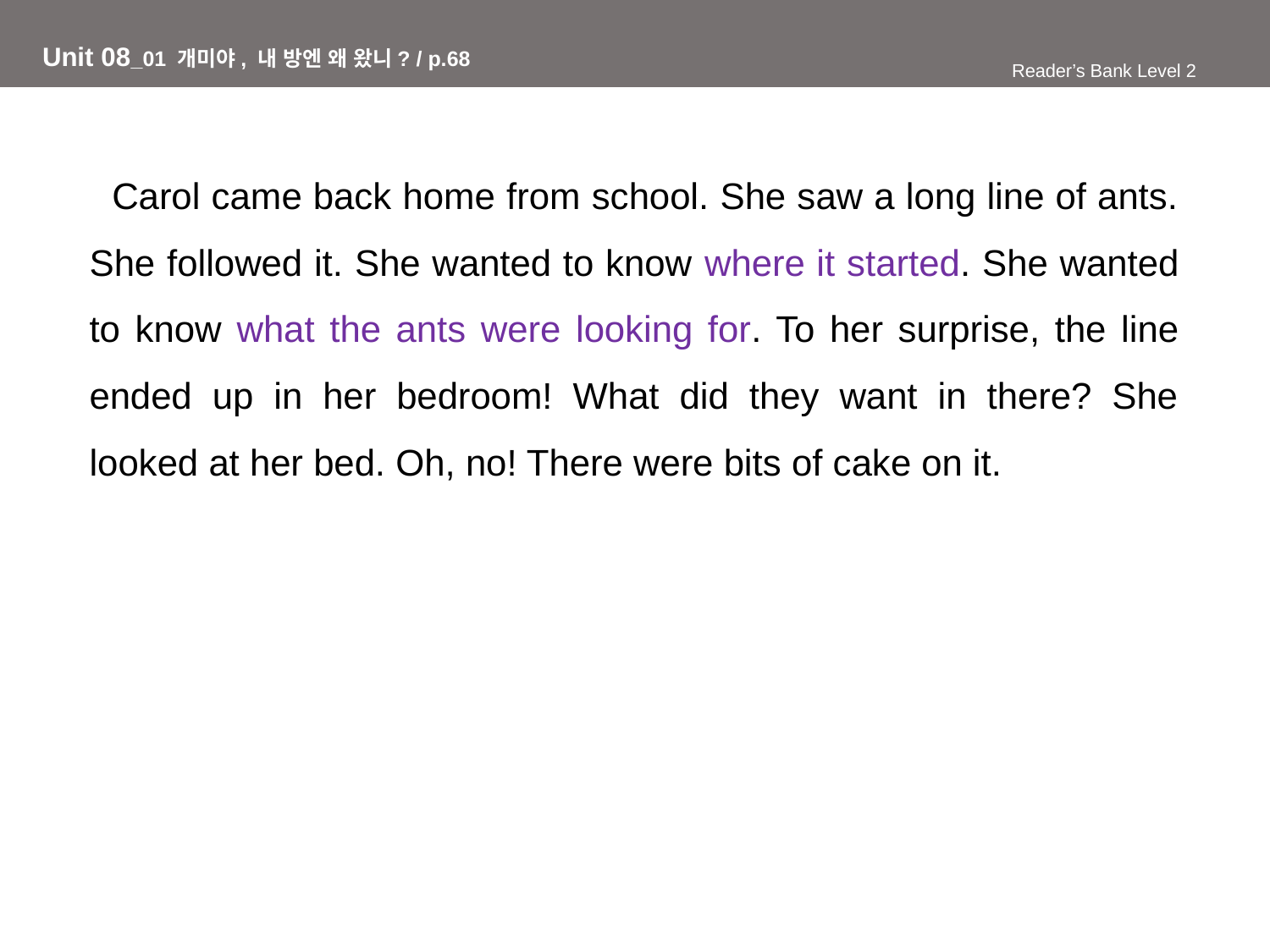

# Unit 08_01 개미야, 내 방엔 왜 왔니? / p.68
Reader’s Bank Level 2

  Carol came back home from school. She saw a long line of ants. She followed it. She wanted to know where it started. She wanted to know what the ants were looking for. To her surprise, the line ended up in her bedroom! What did they want in there? She looked at her bed. Oh, no! There were bits of cake on it.